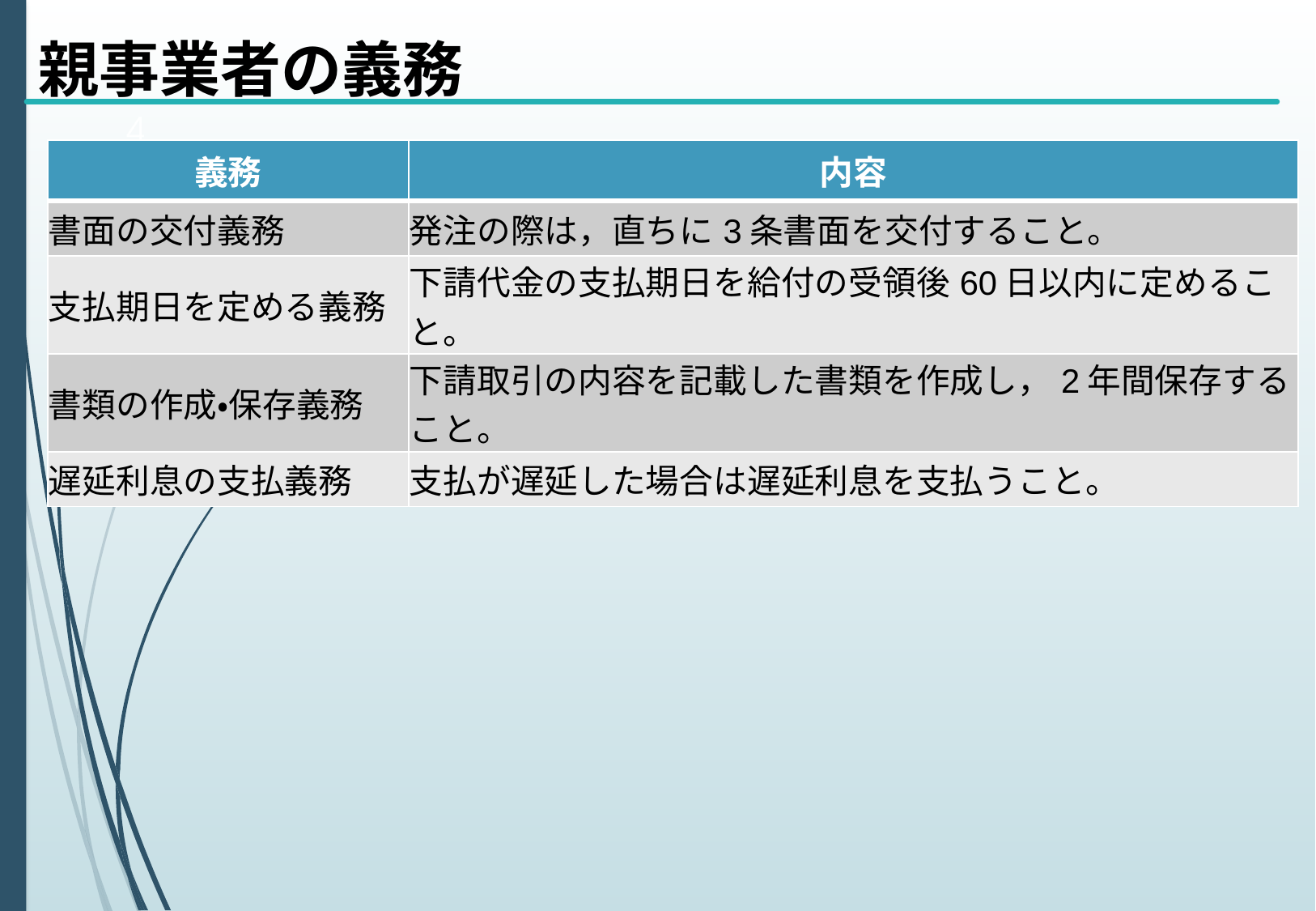

親事業者の義務
4

| 義務 | 内容 |
| --- | --- |
| 書面の交付義務 | 発注の際は，直ちに3条書面を交付すること。 |
| 支払期日を定める義務 | 下請代金の支払期日を給付の受領後60日以内に定めること。 |
| 書類の作成・保存義務 | 下請取引の内容を記載した書類を作成し，2年間保存すること。 |
| 遅延利息の支払義務 | 支払が遅延した場合は遅延利息を支払うこと。 |